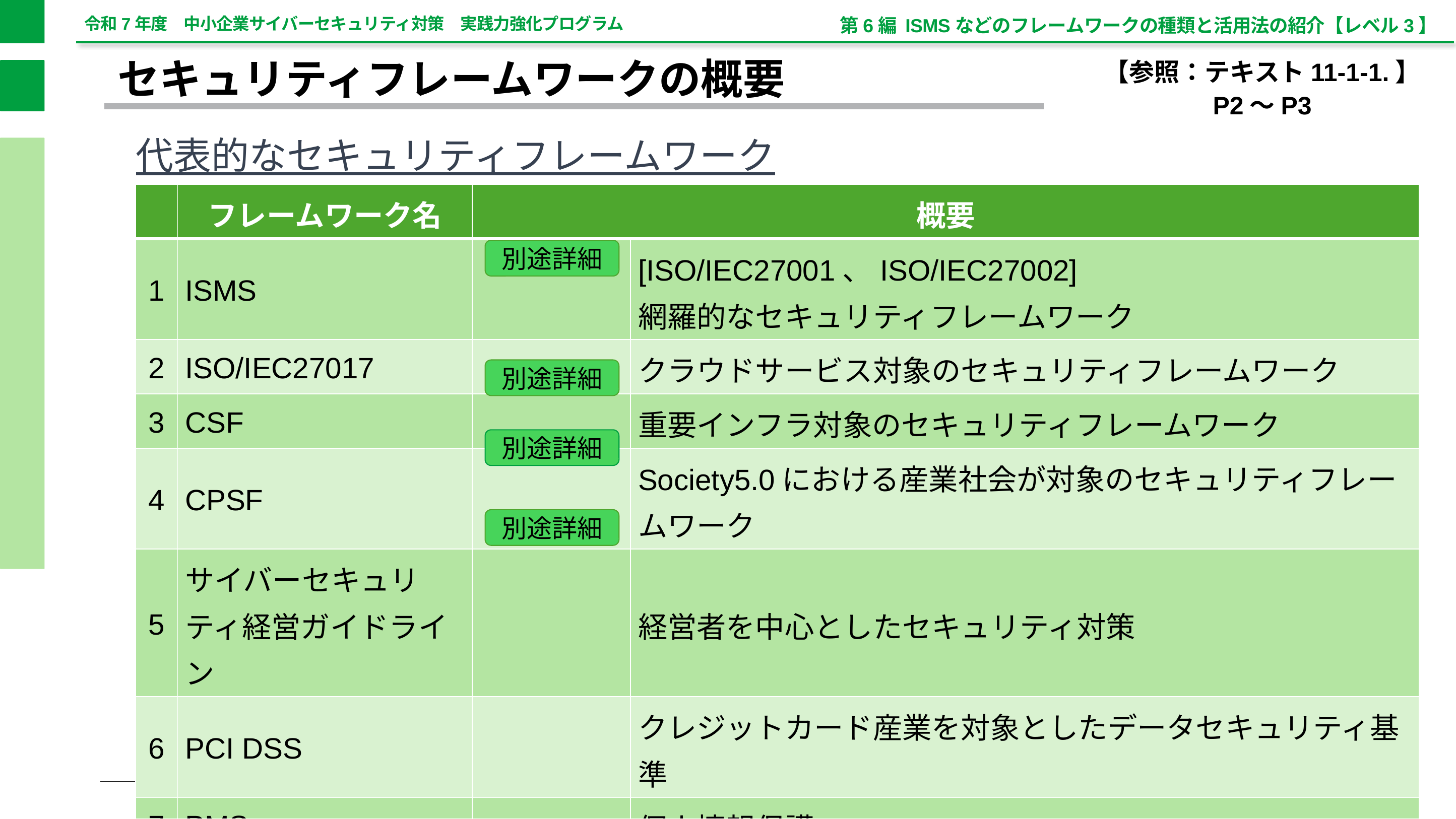

第6編 ISMSなどのフレームワークの種類と活用法の紹介【レベル3】
【参照：テキスト11-1-1.】
P2～P3
セキュリティフレームワークの概要
代表的なセキュリティフレームワーク

|  | フレームワーク名 | 概要 |  |
| --- | --- | --- | --- |
| 1 | ISMS |  | [ISO/IEC27001、ISO/IEC27002] 網羅的なセキュリティフレームワーク |
| 2 | ISO/IEC27017 |  | クラウドサービス対象のセキュリティフレームワーク |
| 3 | CSF |  | 重要インフラ対象のセキュリティフレームワーク |
| 4 | CPSF |  | Society5.0における産業社会が対象のセキュリティフレームワーク |
| 5 | サイバーセキュリティ経営ガイドライン |  | 経営者を中心としたセキュリティ対策 |
| 6 | PCI DSS |  | クレジットカード産業を対象としたデータセキュリティ基準 |
| 7 | PMS |  | 個人情報保護 |
| 8 | CIS Controls |  | 具体的なサイバー攻撃アプローチ |
| 9 | ISA/IEC62443 |  | 産業オートメーションおよび制御システム |
別途詳細
別途詳細
別途詳細
別途詳細